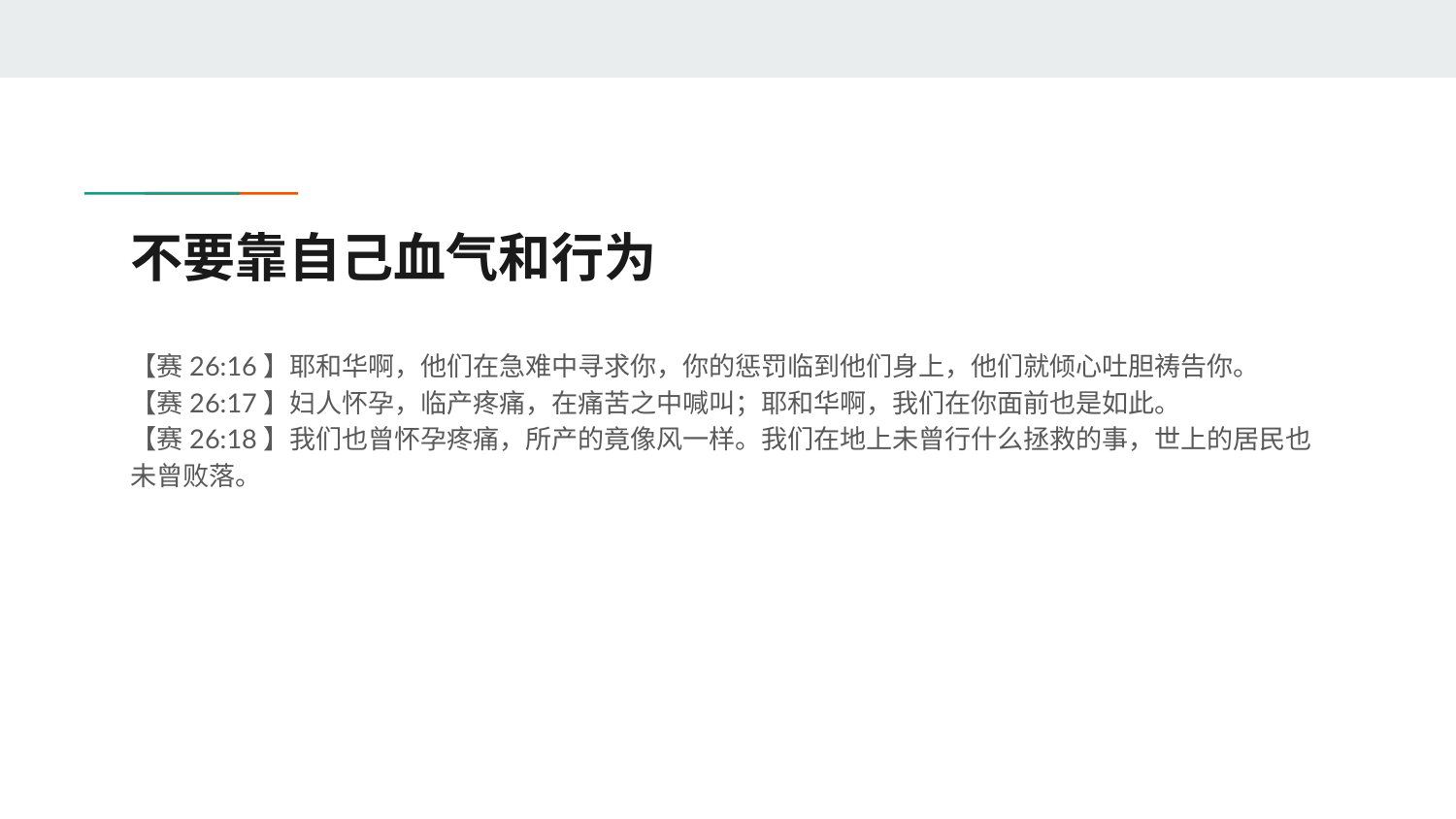

# 不要靠自己血气和行为
【赛26:16】耶和华啊，他们在急难中寻求你，你的惩罚临到他们身上，他们就倾心吐胆祷告你。
【赛26:17】妇人怀孕，临产疼痛，在痛苦之中喊叫；耶和华啊，我们在你面前也是如此。
【赛26:18】我们也曾怀孕疼痛，所产的竟像风一样。我们在地上未曾行什么拯救的事，世上的居民也未曾败落。